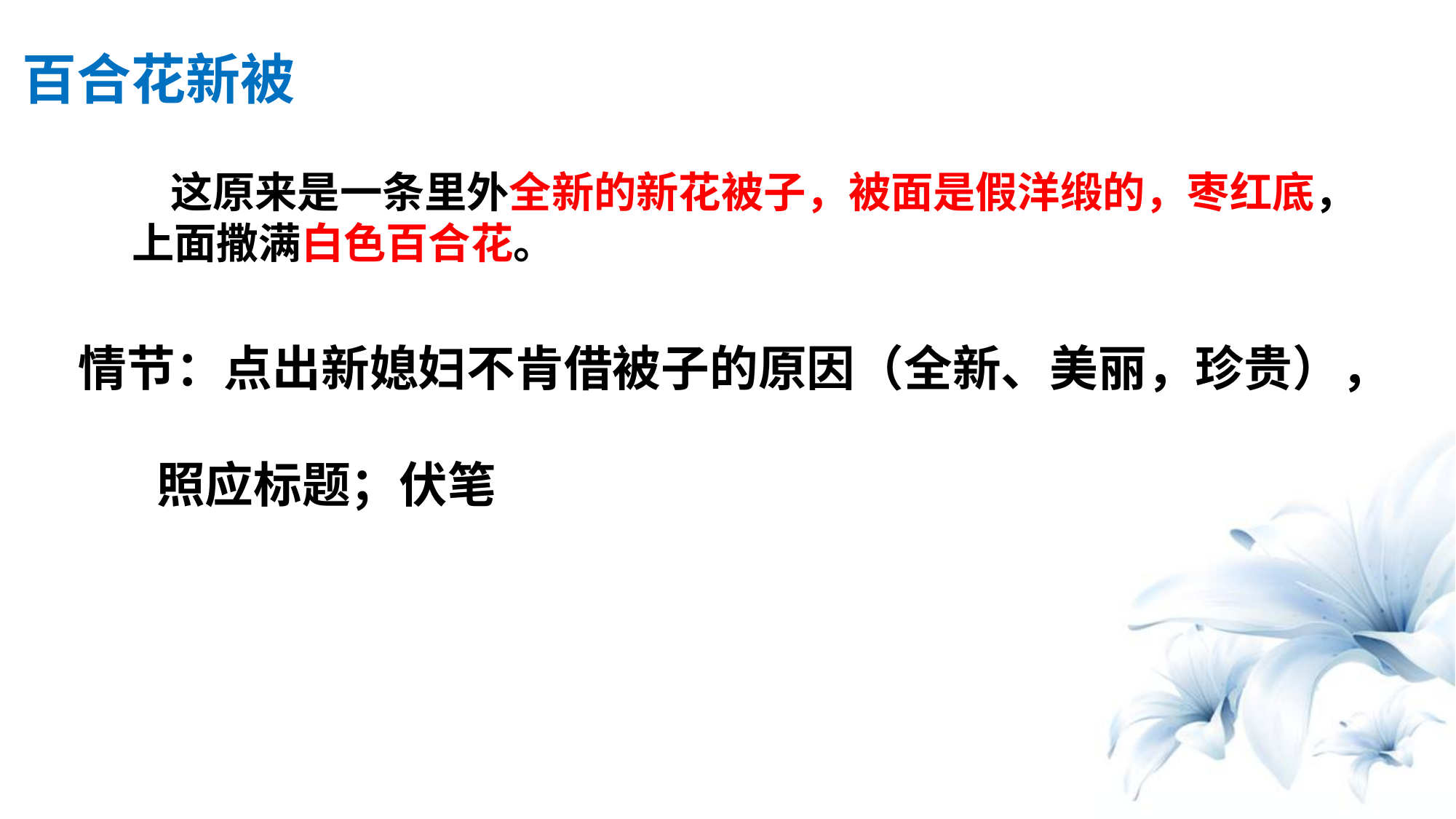

百合花新被
      这原来是一条里外全新的新花被子，被面是假洋缎的，枣红底，上面撒满白色百合花。
情节：点出新媳妇不肯借被子的原因（全新、美丽，珍贵），
      照应标题；伏笔